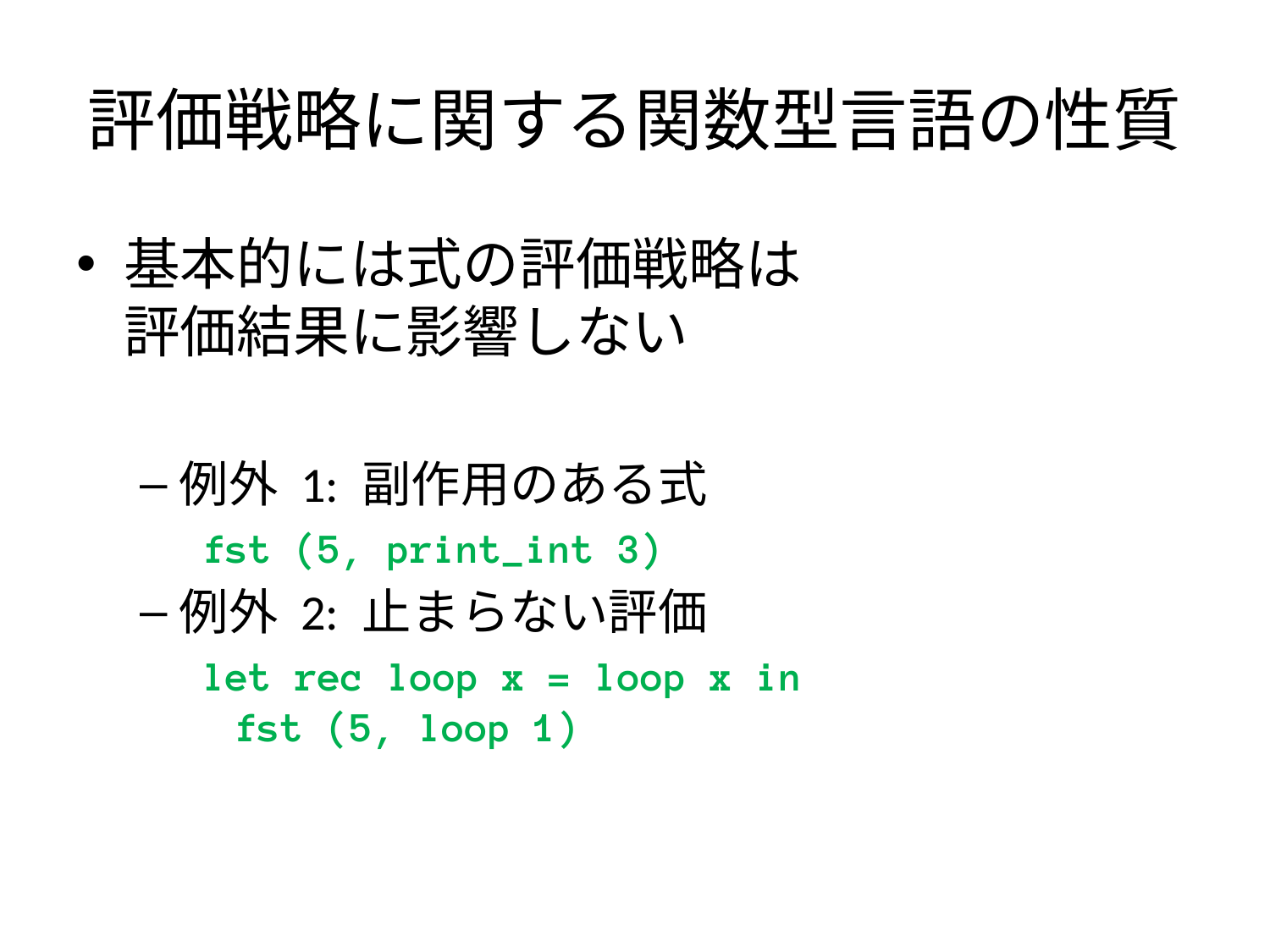

# 評価戦略に関する関数型言語の性質
基本的には式の評価戦略は
評価結果に影響しない

例外 1: 副作用のある式
fst (5, print_int 3)
例外 2: 止まらない評価
let rec loop x = loop x in
fst (5, loop 1)‏